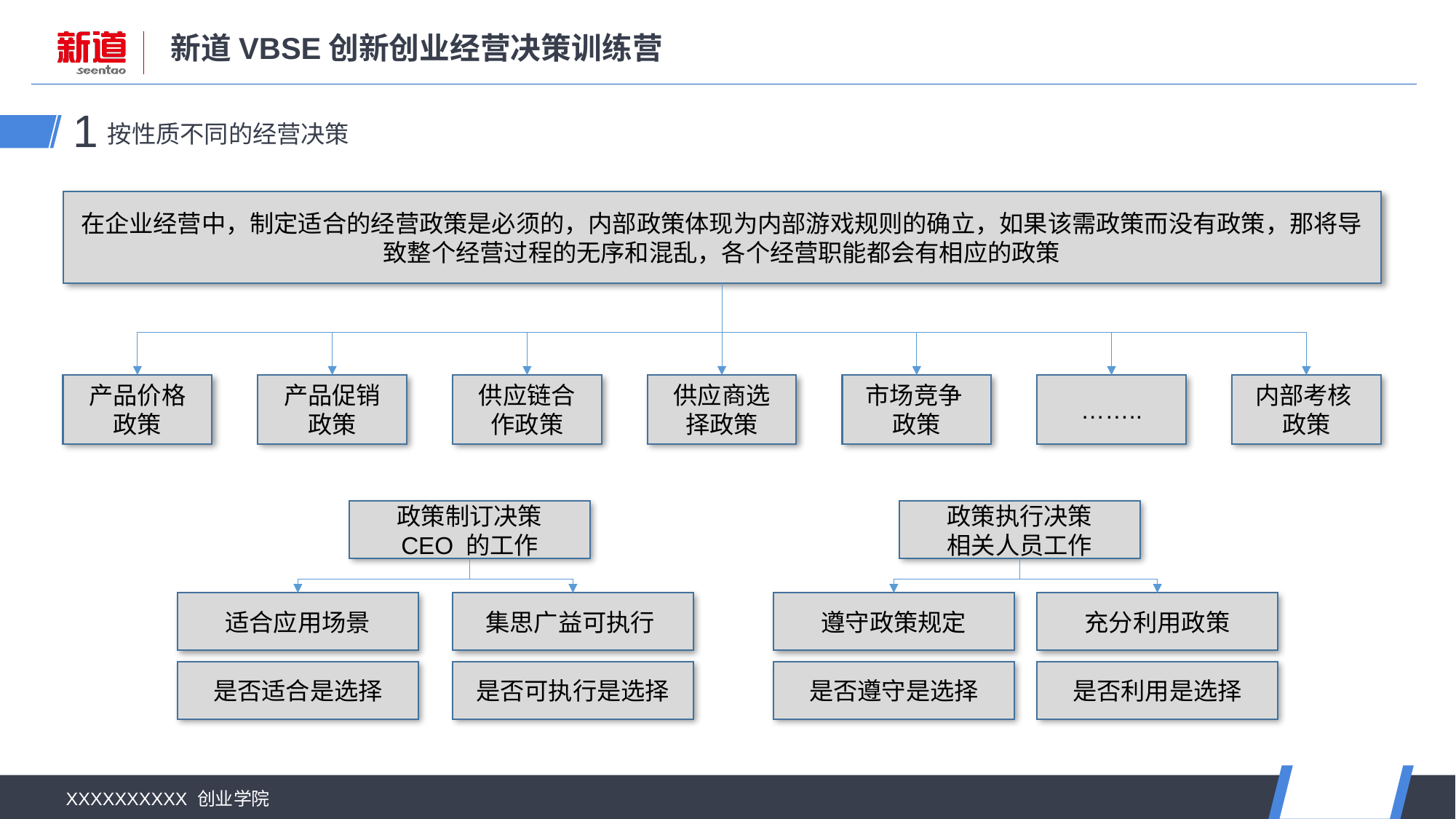

按性质不同的经营决策
1
在企业经营中，制定适合的经营政策是必须的，内部政策体现为内部游戏规则的确立，如果该需政策而没有政策，那将导致整个经营过程的无序和混乱，各个经营职能都会有相应的政策
产品价格
政策
产品促销政策
供应链合作政策
供应商选择政策
市场竞争
政策
……..
内部考核
政策
政策制订决策
CEO 的工作
政策执行决策
相关人员工作
适合应用场景
集思广益可执行
遵守政策规定
充分利用政策
是否适合是选择
是否可执行是选择
是否遵守是选择
是否利用是选择